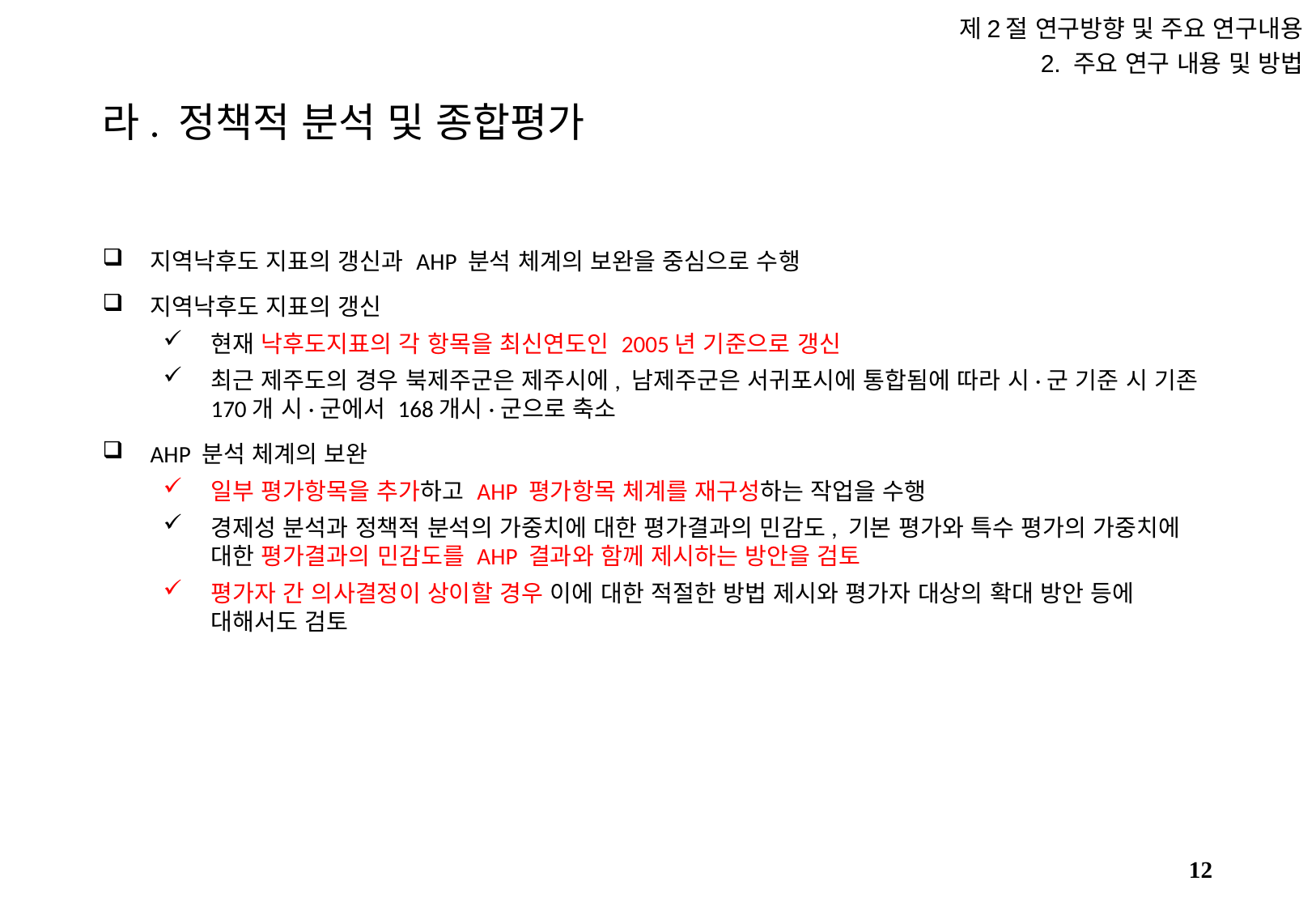

제2절 연구방향 및 주요 연구내용
2. 주요 연구 내용 및 방법
# 라. 정책적 분석 및 종합평가
지역낙후도 지표의 갱신과 AHP 분석 체계의 보완을 중심으로 수행
지역낙후도 지표의 갱신
현재 낙후도지표의 각 항목을 최신연도인 2005년 기준으로 갱신
최근 제주도의 경우 북제주군은 제주시에, 남제주군은 서귀포시에 통합됨에 따라 시·군 기준 시 기존 170개 시·군에서 168개시·군으로 축소
AHP 분석 체계의 보완
일부 평가항목을 추가하고 AHP 평가항목 체계를 재구성하는 작업을 수행
경제성 분석과 정책적 분석의 가중치에 대한 평가결과의 민감도, 기본 평가와 특수 평가의 가중치에 대한 평가결과의 민감도를 AHP 결과와 함께 제시하는 방안을 검토
평가자 간 의사결정이 상이할 경우 이에 대한 적절한 방법 제시와 평가자 대상의 확대 방안 등에 대해서도 검토
12